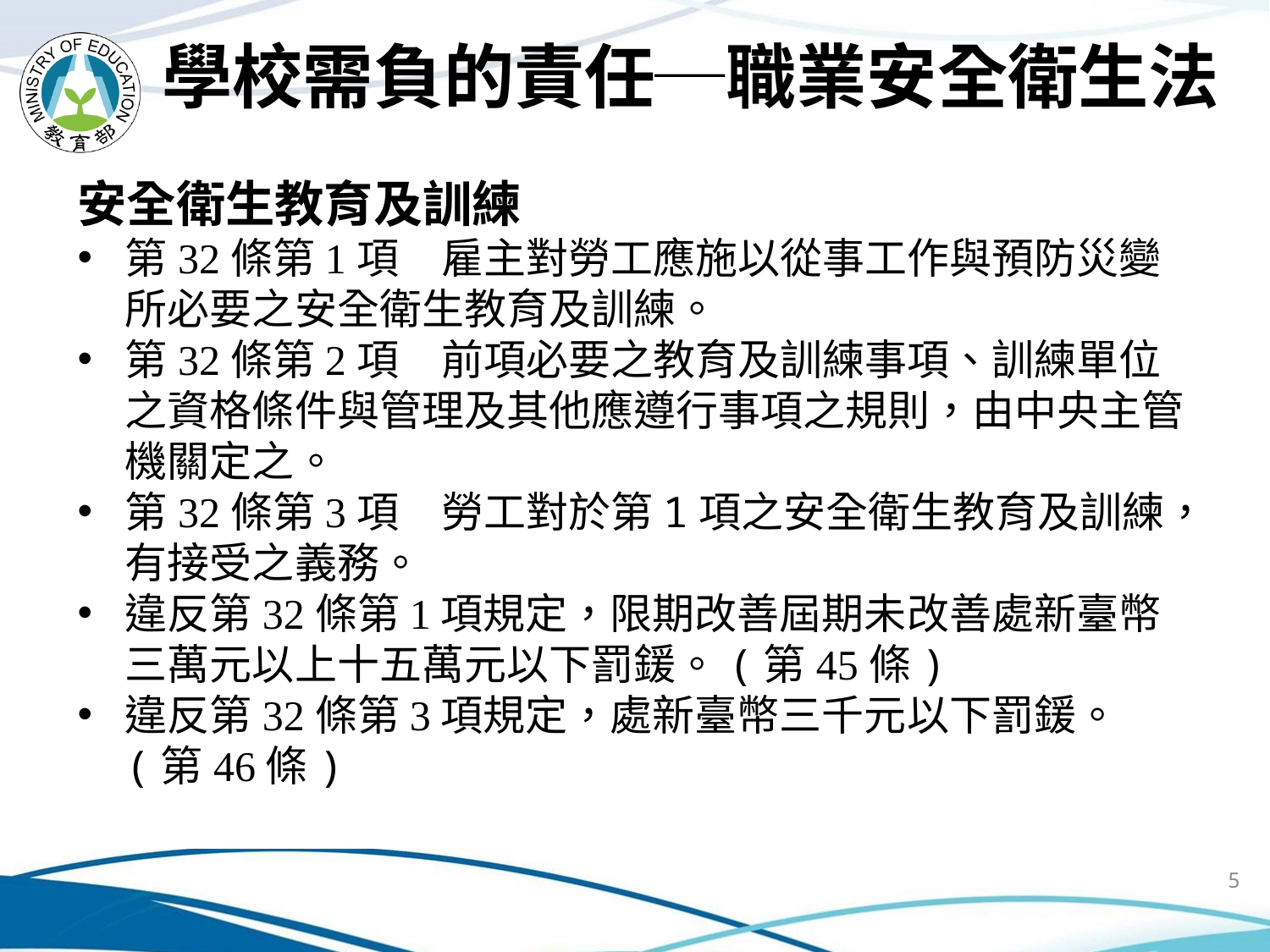

學校需負的責任─職業安全衛生法
安全衛生教育及訓練
第32條第1項　雇主對勞工應施以從事工作與預防災變所必要之安全衛生教育及訓練。
第32條第2項　前項必要之教育及訓練事項、訓練單位之資格條件與管理及其他應遵行事項之規則，由中央主管機關定之。
第32條第3項　勞工對於第1項之安全衛生教育及訓練，有接受之義務。
違反第32條第1項規定，限期改善屆期未改善處新臺幣三萬元以上十五萬元以下罰鍰。(第45條)
違反第32條第3項規定，處新臺幣三千元以下罰鍰。(第46條)
5